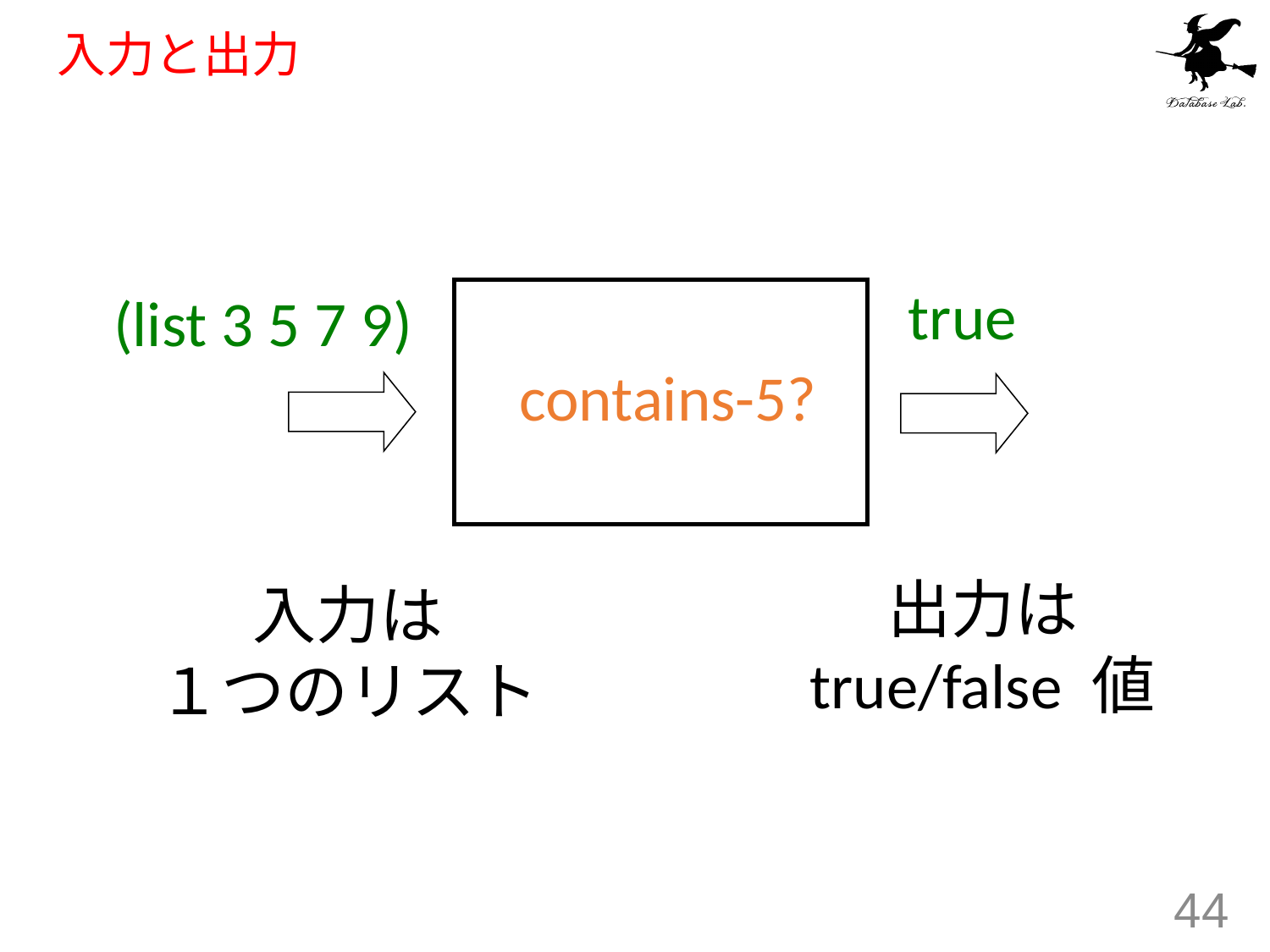

# 入力と出力
true
(list 3 5 7 9)

contains-5?

出力は
true/false 値
入力は
１つのリスト
44